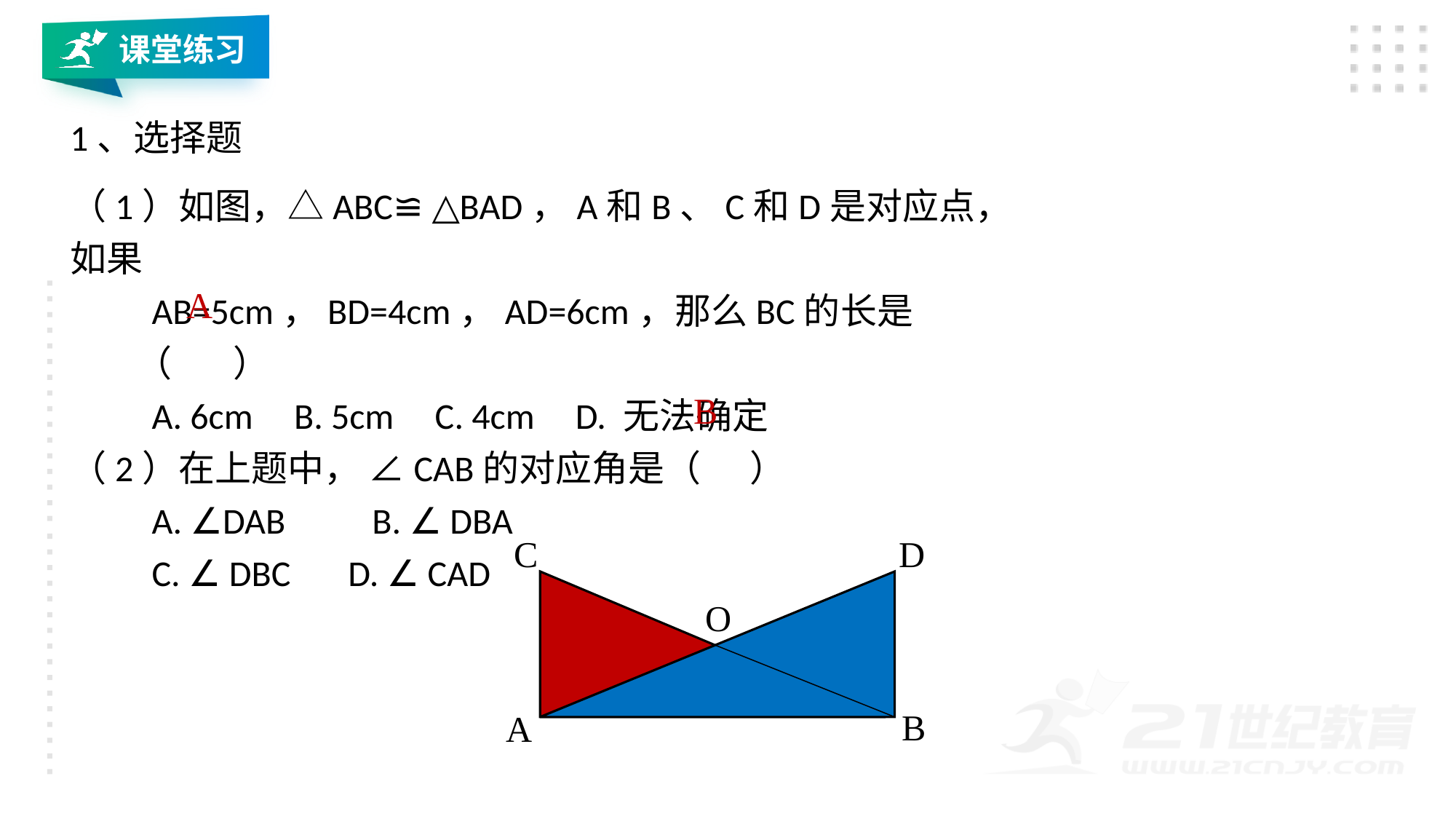

课堂练习
1、选择题
（1）如图，△ABC≌ △BAD，A和B、C和D是对应点，如果
          AB=5cm，BD=4cm，AD=6cm，那么BC的长是
       （　   ）
          A. 6cm     B. 5cm     C. 4cm     D. 无法确定
（2）在上题中， ∠CAB的对应角是（      ）
          A. ∠DAB　    B. ∠ DBA
          C. ∠ DBC       D. ∠ CAD
A
B
C
D

O

B
A